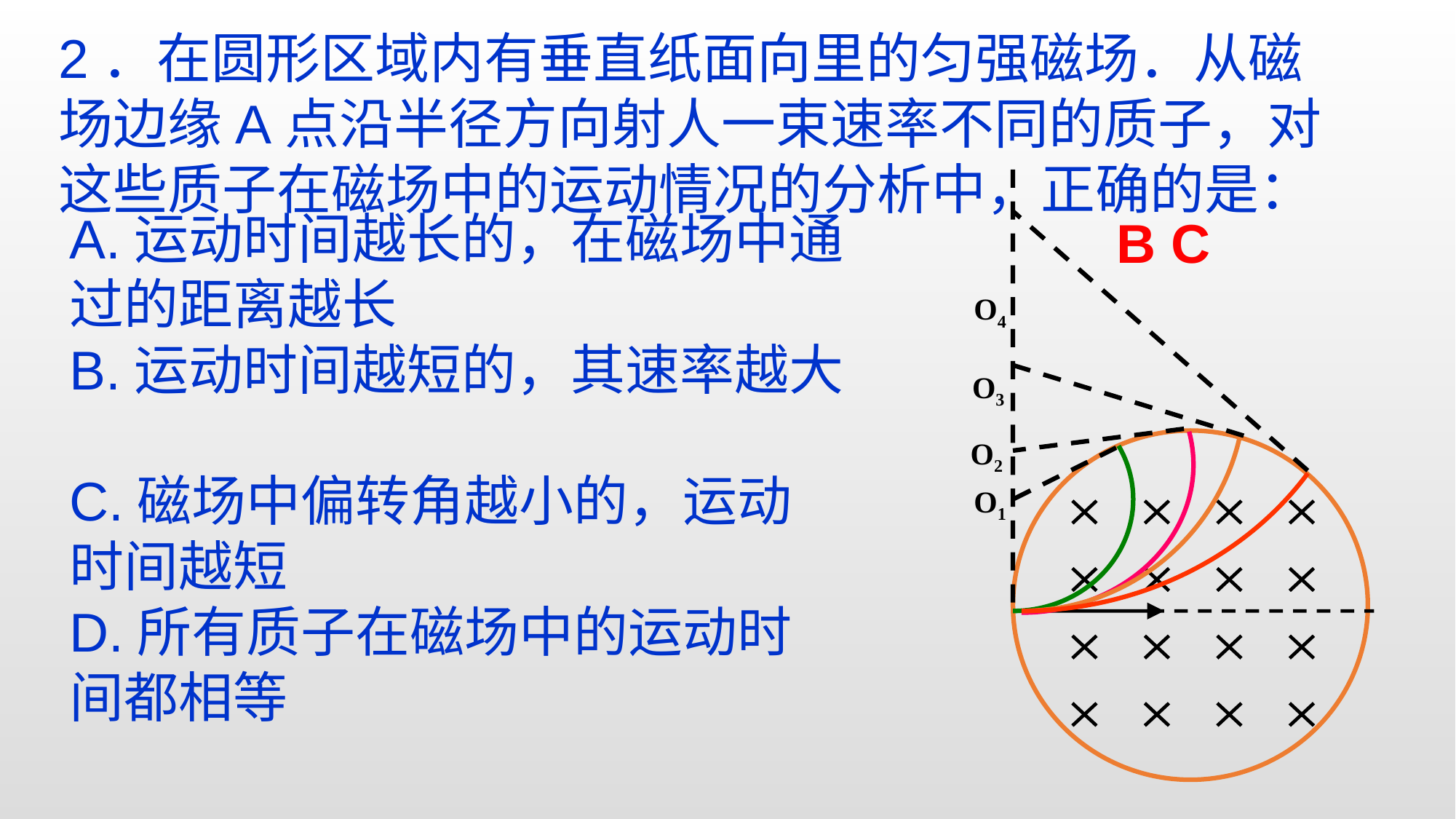

2．在圆形区域内有垂直纸面向里的匀强磁场．从磁场边缘A点沿半径方向射人一束速率不同的质子，对这些质子在磁场中的运动情况的分析中，正确的是：

B C

A.运动时间越长的，在磁场中通过的距离越长
B.运动时间越短的，其速率越大
C.磁场中偏转角越小的，运动时间越短
D.所有质子在磁场中的运动时间都相等
O4

O3

O2

O1